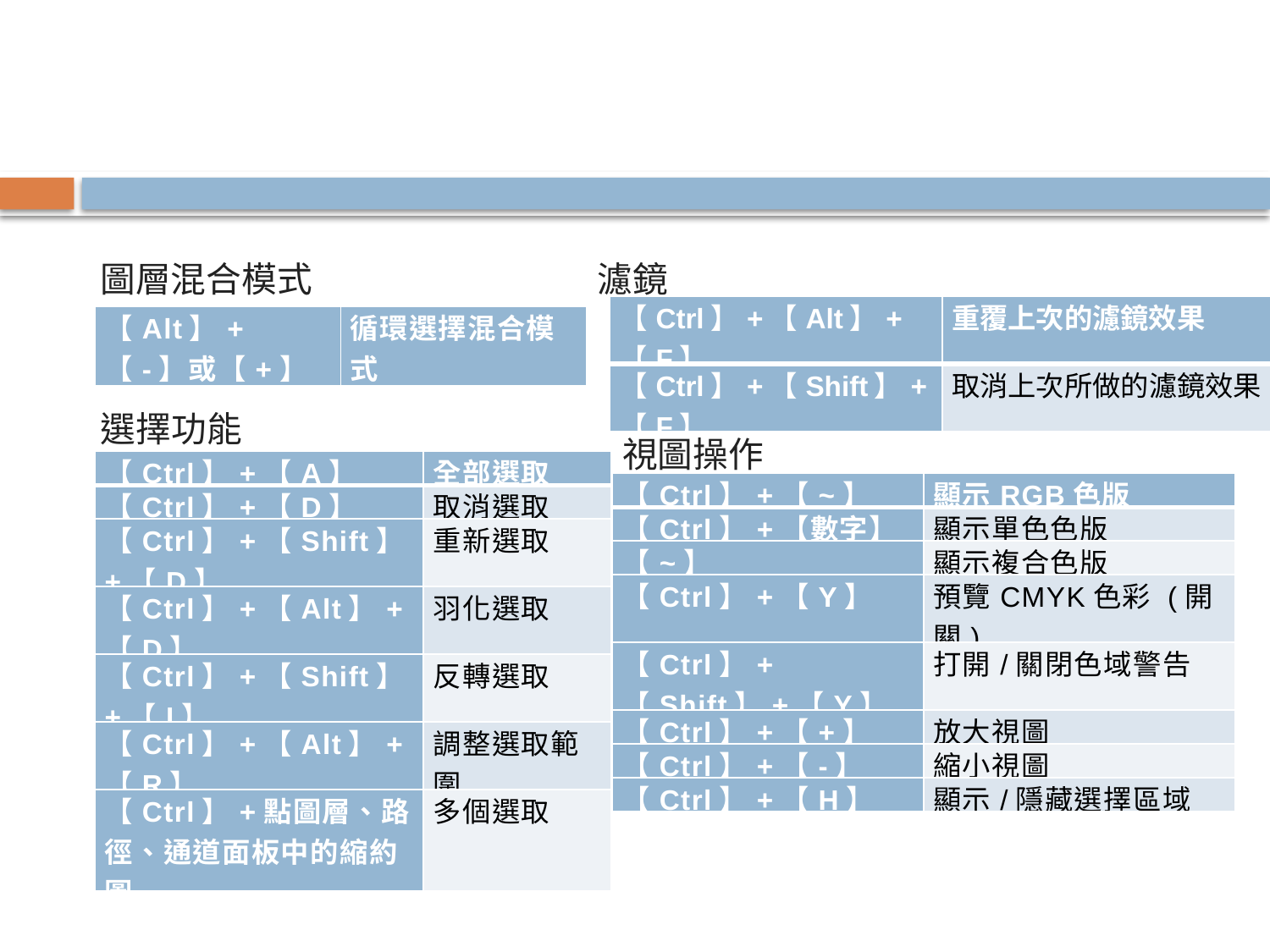

#
圖層混合模式
濾鏡
| 【Ctrl】+【Alt】+【F】 | 重覆上次的濾鏡效果 |
| --- | --- |
| 【Ctrl】+【Shift】+【F】 | 取消上次所做的濾鏡效果 |
| 【Alt】+【-】或【+】 | 循環選擇混合模式 |
| --- | --- |
選擇功能
視圖操作
| 【Ctrl】+【A】 | 全部選取 |
| --- | --- |
| 【Ctrl】+【D】 | 取消選取 |
| 【Ctrl】+【Shift】+【D】 | 重新選取 |
| 【Ctrl】+【Alt】+【D】 | 羽化選取 |
| 【Ctrl】+【Shift】+【I】 | 反轉選取 |
| 【Ctrl】+【Alt】+【R】 | 調整選取範圍 |
| 【Ctrl】+點圖層、路徑、通道面板中的縮約圖 | 多個選取 |
| 【Ctrl】+【~】 | 顯示RGB色版 |
| --- | --- |
| 【Ctrl】+【數字】 | 顯示單色色版 |
| 【~】 | 顯示複合色版 |
| 【Ctrl】+【Y】 | 預覽CMYK色彩 (開關) |
| 【Ctrl】+【Shift】+【Y】 | 打開/關閉色域警告 |
| 【Ctrl】+【+】 | 放大視圖 |
| 【Ctrl】+【-】 | 縮小視圖 |
| 【Ctrl】+【H】 | 顯示/隱藏選擇區域 |